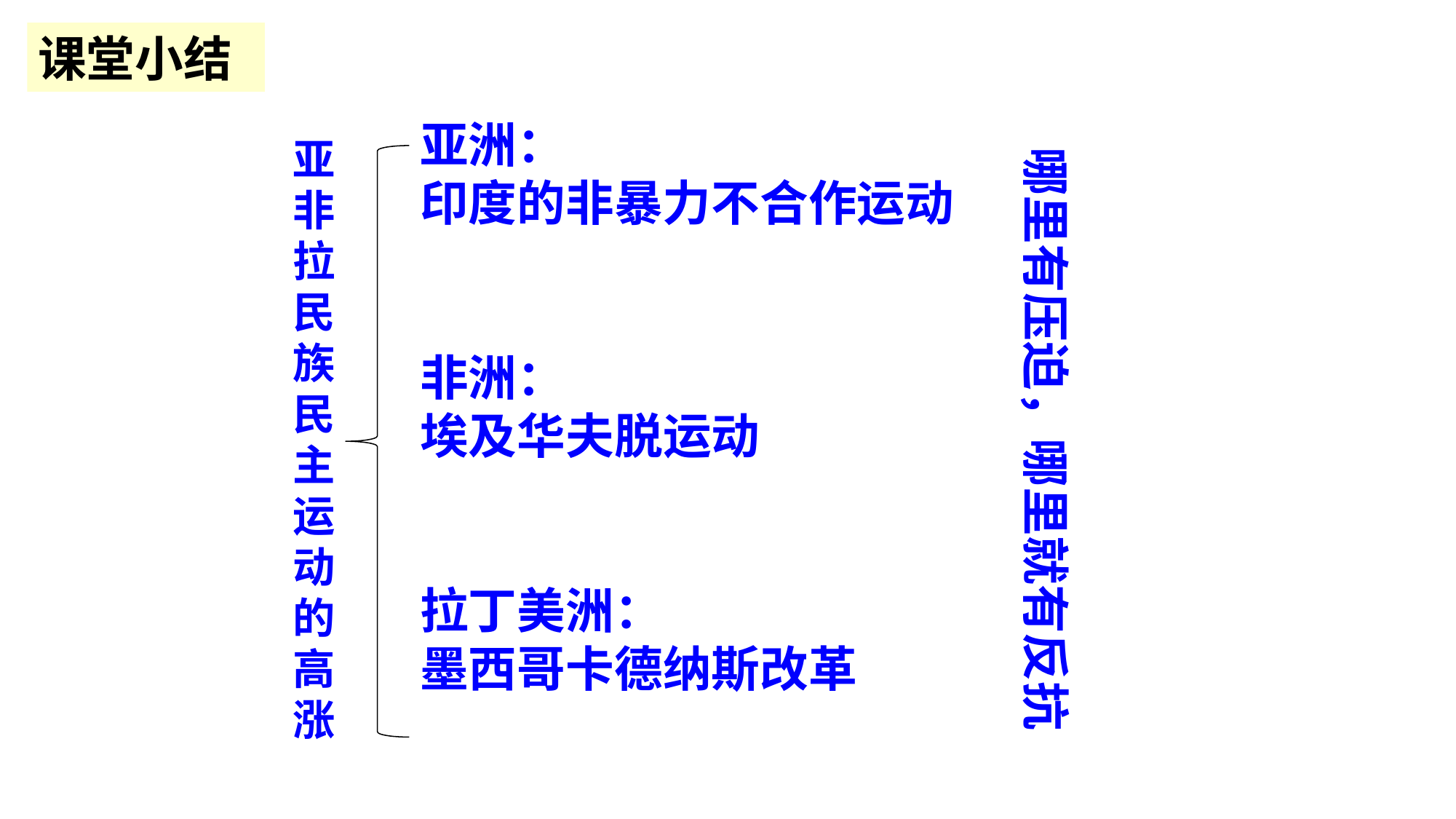

课堂小结
亚洲：
印度的非暴力不合作运动

非洲：
埃及华夫脱运动

拉丁美洲：
墨西哥卡德纳斯改革
亚非拉民族民主运动的高涨
哪里有压迫，哪里就有反抗